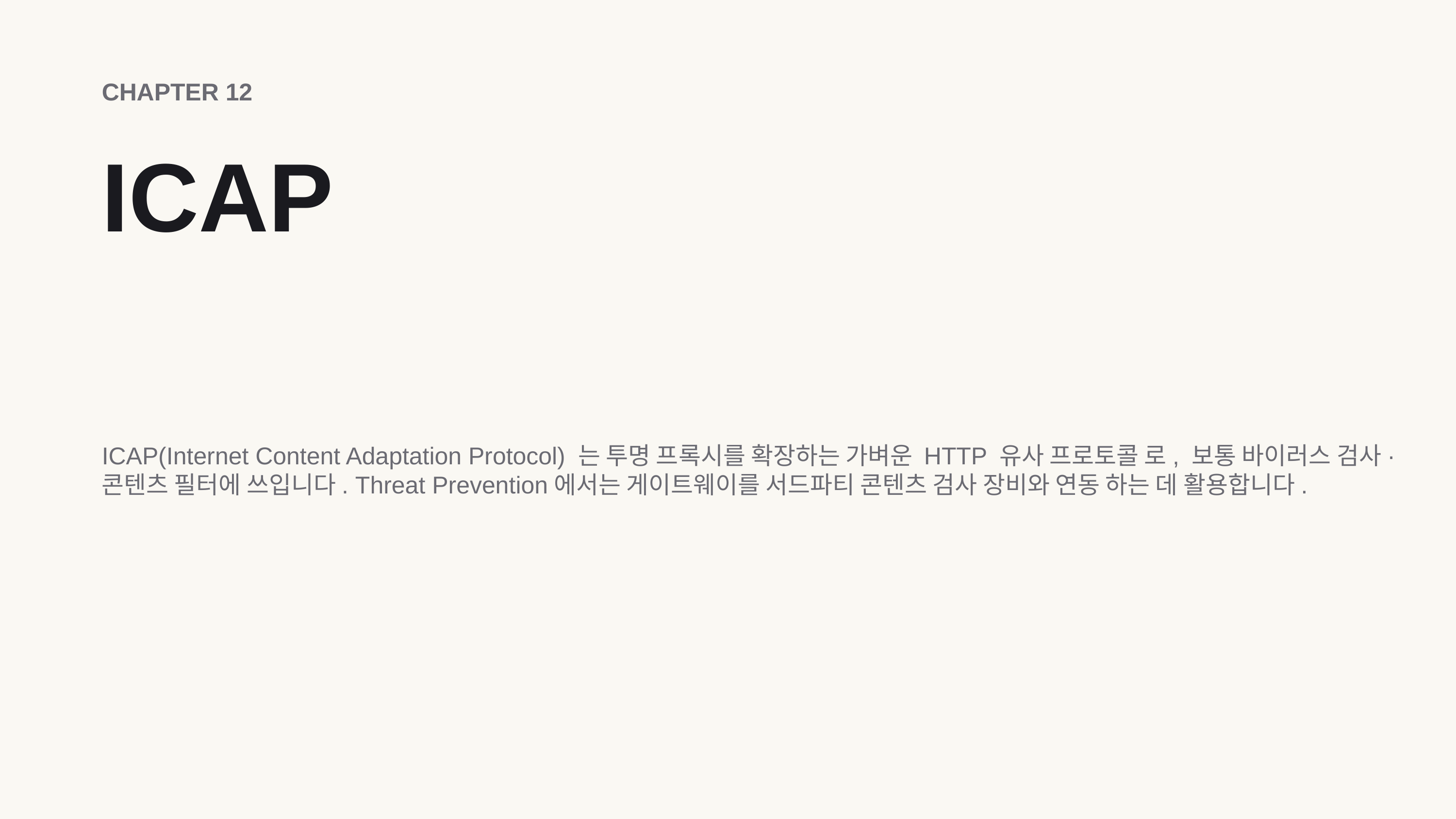

CHAPTER 12
ICAP
ICAP(Internet Content Adaptation Protocol) 는 투명 프록시를 확장하는 가벼운 HTTP 유사 프로토콜 로, 보통 바이러스 검사·콘텐츠 필터에 쓰입니다. Threat Prevention에서는 게이트웨이를 서드파티 콘텐츠 검사 장비와 연동 하는 데 활용합니다.